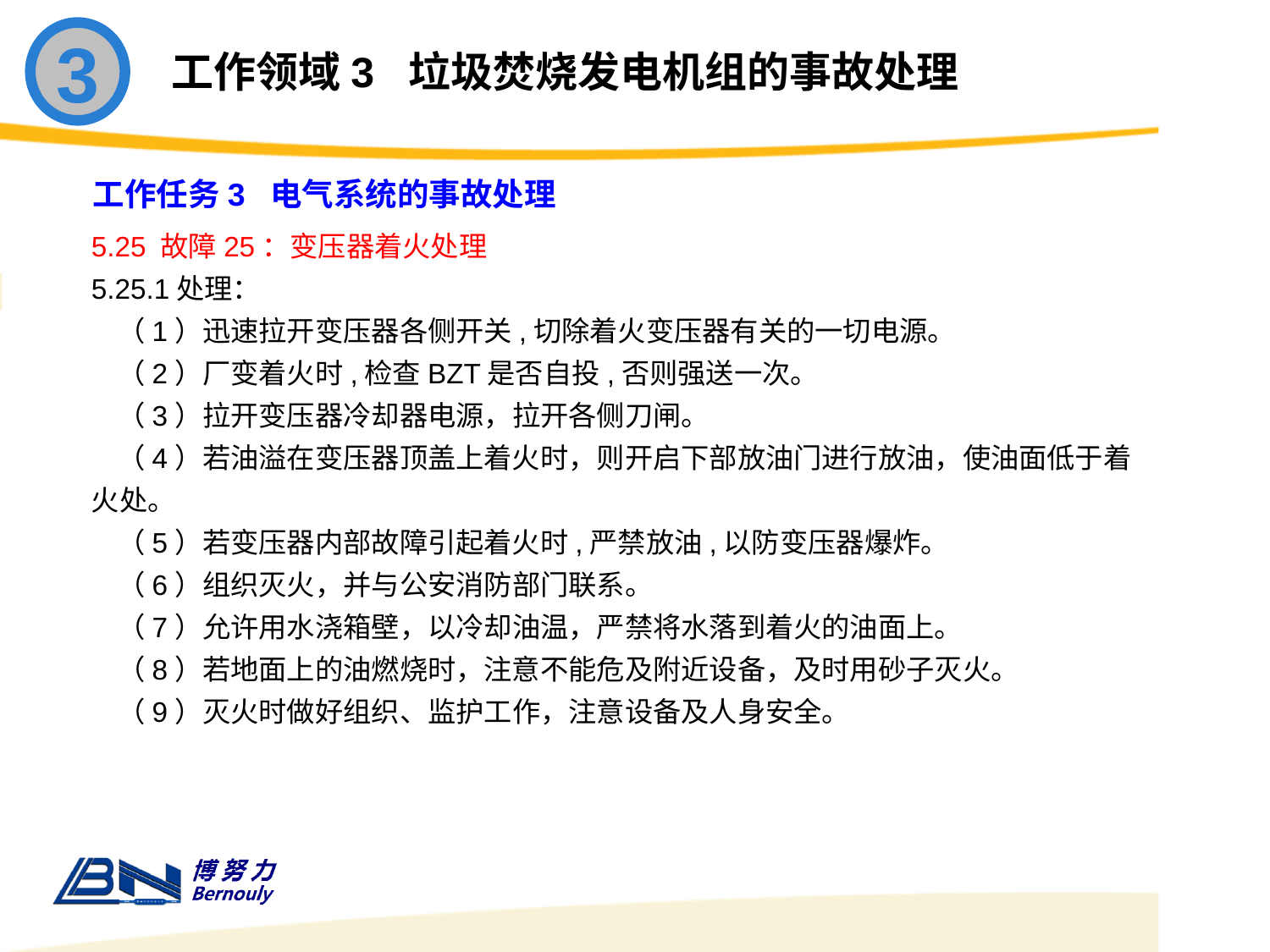

3
工作领域3  垃圾焚烧发电机组的事故处理
工作任务3  电气系统的事故处理
5.25 故障25：变压器着火处理
5.25.1处理：
   （1）迅速拉开变压器各侧开关,切除着火变压器有关的一切电源。
   （2）厂变着火时,检查BZT是否自投,否则强送一次。
   （3）拉开变压器冷却器电源，拉开各侧刀闸。
   （4）若油溢在变压器顶盖上着火时，则开启下部放油门进行放油，使油面低于着火处。
   （5）若变压器内部故障引起着火时,严禁放油,以防变压器爆炸。
   （6）组织灭火，并与公安消防部门联系。
   （7）允许用水浇箱壁，以冷却油温，严禁将水落到着火的油面上。
   （8）若地面上的油燃烧时，注意不能危及附近设备，及时用砂子灭火。
   （9）灭火时做好组织、监护工作，注意设备及人身安全。